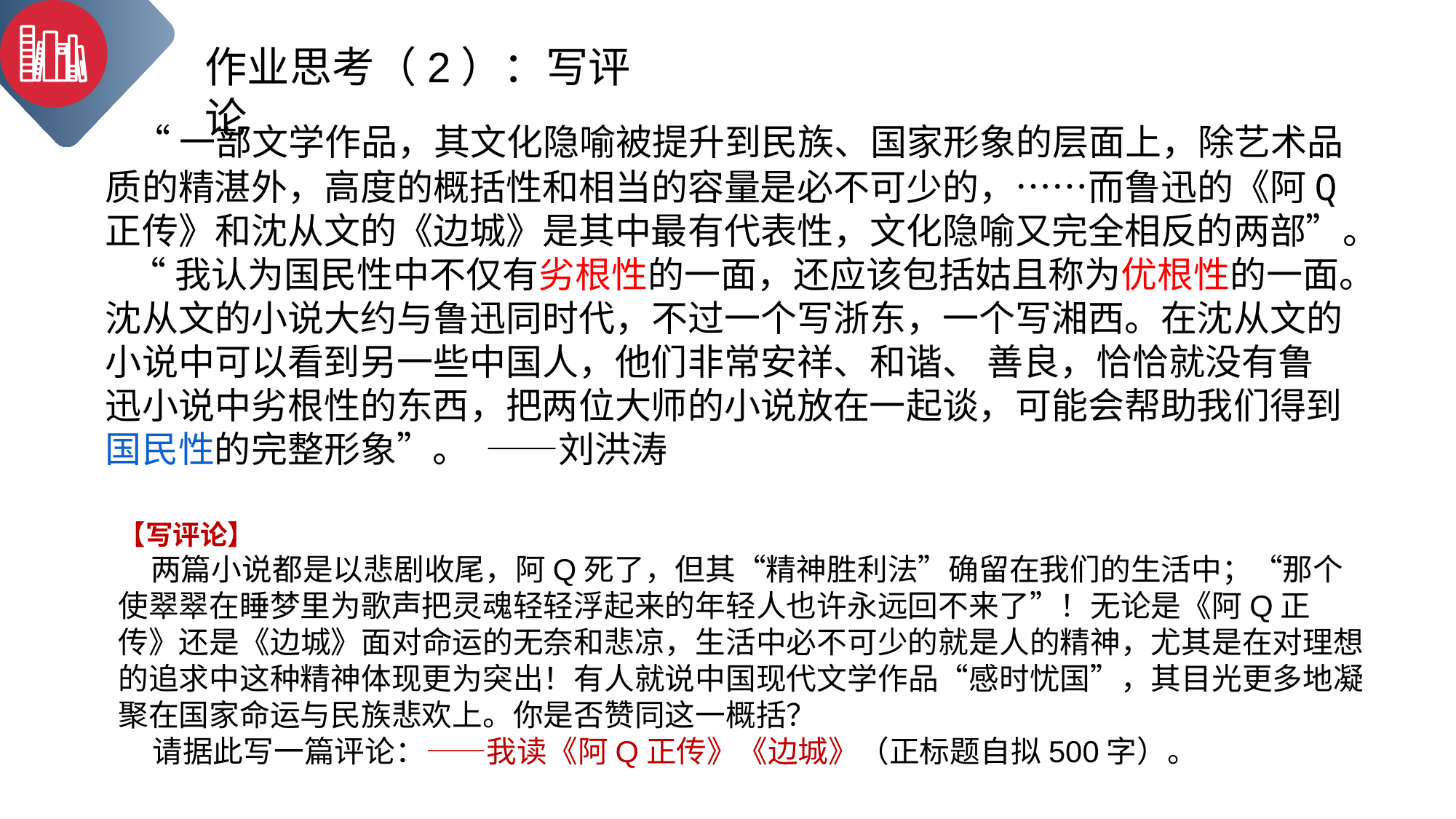

作业思考（2）：写评论
   “一部文学作品，其文化隐喻被提升到民族、国家形象的层面上，除艺术品质的精湛外，高度的概括性和相当的容量是必不可少的，……而鲁迅的《阿Q正传》和沈从文的《边城》是其中最有代表性，文化隐喻又完全相反的两部”。
   “我认为国民性中不仅有劣根性的一面，还应该包括姑且称为优根性的一面。沈从文的小说大约与鲁迅同时代，不过一个写浙东，一个写湘西。在沈从文的小说中可以看到另一些中国人，他们非常安祥、和谐、 善良，恰恰就没有鲁迅小说中劣根性的东西，把两位大师的小说放在一起谈，可能会帮助我们得到国民性的完整形象”。  ——刘洪涛

【写评论】
    两篇小说都是以悲剧收尾，阿Q死了，但其“精神胜利法”确留在我们的生活中；“那个使翠翠在睡梦里为歌声把灵魂轻轻浮起来的年轻人也许永远回不来了”！无论是《阿Q正传》还是《边城》面对命运的无奈和悲凉，生活中必不可少的就是人的精神，尤其是在对理想的追求中这种精神体现更为突出！有人就说中国现代文学作品“感时忧国”，其目光更多地凝聚在国家命运与民族悲欢上。你是否赞同这一概括？
    请据此写一篇评论：——我读《阿Q正传》《边城》（正标题自拟500字）。